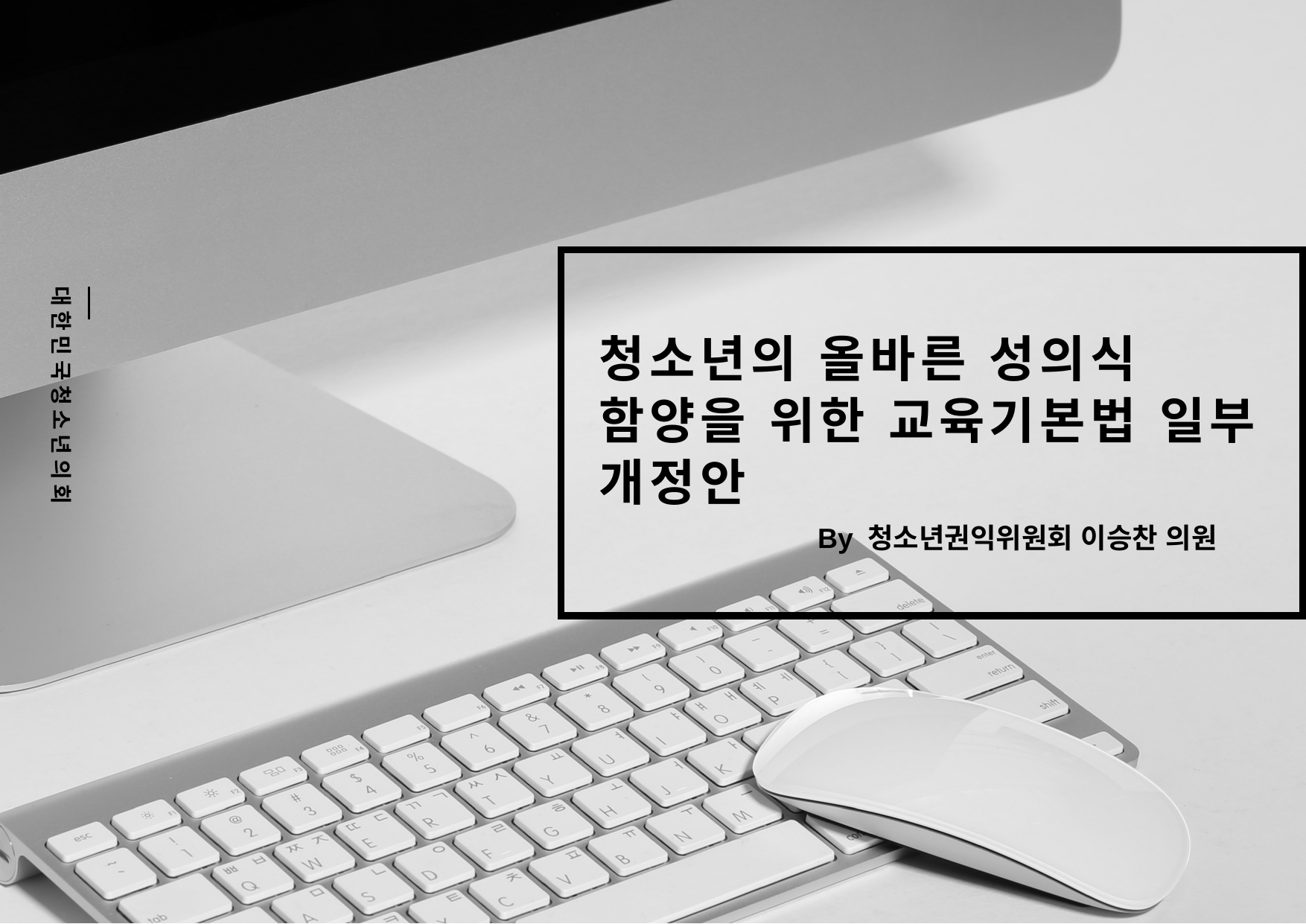

청소년의 올바른 성의식 함양을 위한 교육기본법 일부 개정안
대한민국청소년의회
By 청소년권익위원회 이승찬 의원